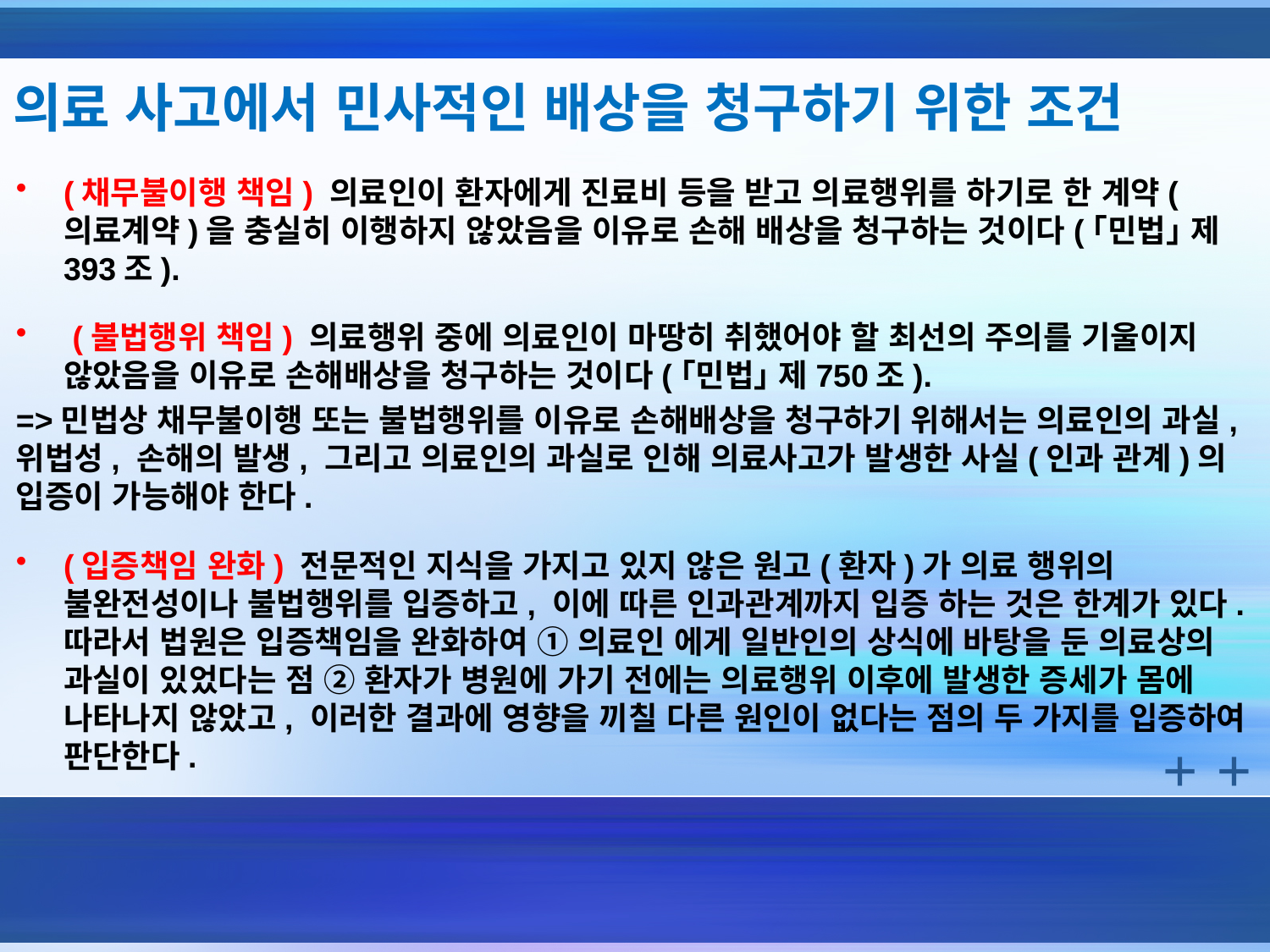

# 의료 사고에서 민사적인 배상을 청구하기 위한 조건
(채무불이행 책임) 의료인이 환자에게 진료비 등을 받고 의료행위를 하기로 한 계약(의료계약)을 충실히 이행하지 않았음을 이유로 손해 배상을 청구하는 것이다(｢민법｣ 제393조).

 (불법행위 책임) 의료행위 중에 의료인이 마땅히 취했어야 할 최선의 주의를 기울이지 않았음을 이유로 손해배상을 청구하는 것이다(｢민법｣ 제750조).
=>민법상 채무불이행 또는 불법행위를 이유로 손해배상을 청구하기 위해서는 의료인의 과실, 위법성, 손해의 발생, 그리고 의료인의 과실로 인해 의료사고가 발생한 사실(인과 관계)의 입증이 가능해야 한다.

(입증책임 완화) 전문적인 지식을 가지고 있지 않은 원고(환자)가 의료 행위의 불완전성이나 불법행위를 입증하고, 이에 따른 인과관계까지 입증 하는 것은 한계가 있다. 따라서 법원은 입증책임을 완화하여 ① 의료인 에게 일반인의 상식에 바탕을 둔 의료상의 과실이 있었다는 점 ② 환자가 병원에 가기 전에는 의료행위 이후에 발생한 증세가 몸에 나타나지 않았고, 이러한 결과에 영향을 끼칠 다른 원인이 없다는 점의 두 가지를 입증하여 판단한다.